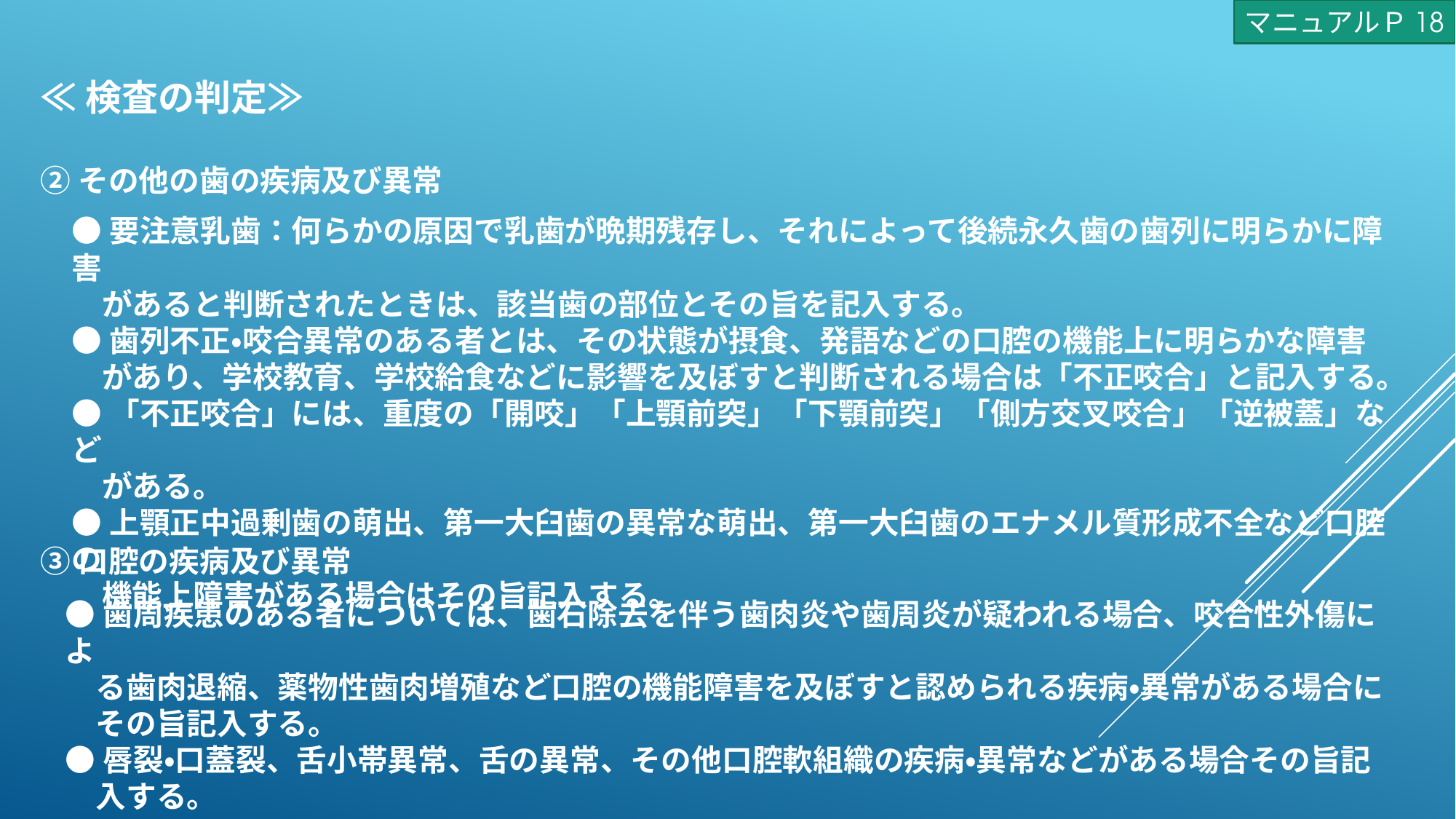

マニュアルＰ18
≪検査の判定≫

②その他の歯の疾病及び異常
●要注意乳歯：何らかの原因で乳歯が晩期残存し、それによって後続永久歯の歯列に明らかに障害
　があると判断されたときは、該当歯の部位とその旨を記入する。
●歯列不正・咬合異常のある者とは、その状態が摂食、発語などの口腔の機能上に明らかな障害
　があり、学校教育、学校給食などに影響を及ぼすと判断される場合は「不正咬合」と記入する。
●「不正咬合」には、重度の「開咬」「上顎前突」「下顎前突」「側方交叉咬合」「逆被蓋」など
　がある。
●上顎正中過剰歯の萌出、第一大臼歯の異常な萌出、第一大臼歯のエナメル質形成不全など口腔の
　機能上障害がある場合はその旨記入する。
③口腔の疾病及び異常
●歯周疾患のある者については、歯石除去を伴う歯肉炎や歯周炎が疑われる場合、咬合性外傷によ
　る歯肉退縮、薬物性歯肉増殖など口腔の機能障害を及ぼすと認められる疾病・異常がある場合に
　その旨記入する。
●唇裂・口蓋裂、舌小帯異常、舌の異常、その他口腔軟組織の疾病・異常などがある場合その旨記
　入する。